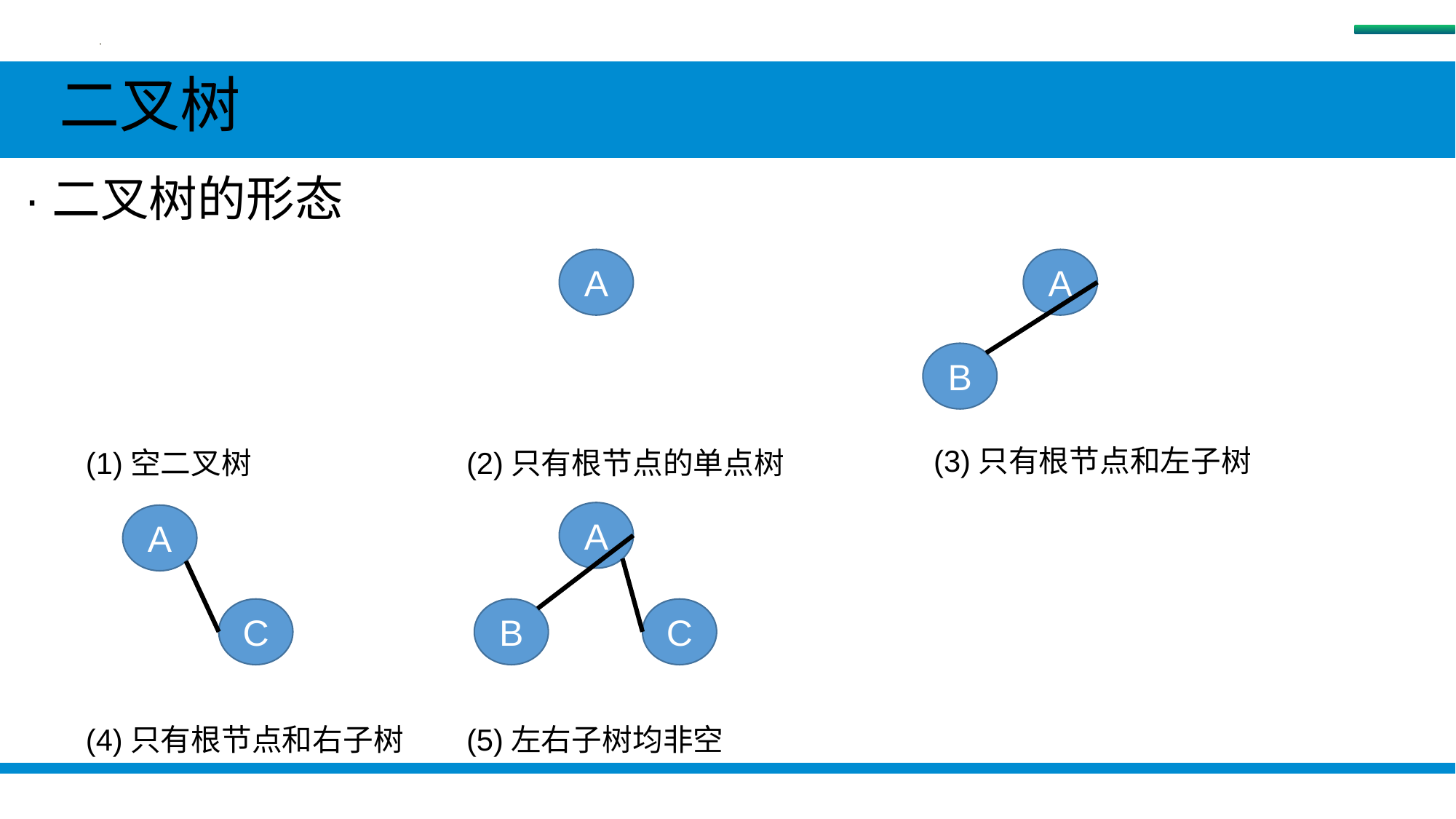

树

  二叉树
 ·二叉树的形态
A
A
B
(3)只有根节点和左子树
(1)空二叉树
(2)只有根节点的单点树
A
B
C
A
C
(4)只有根节点和右子树
(5)左右子树均非空
#